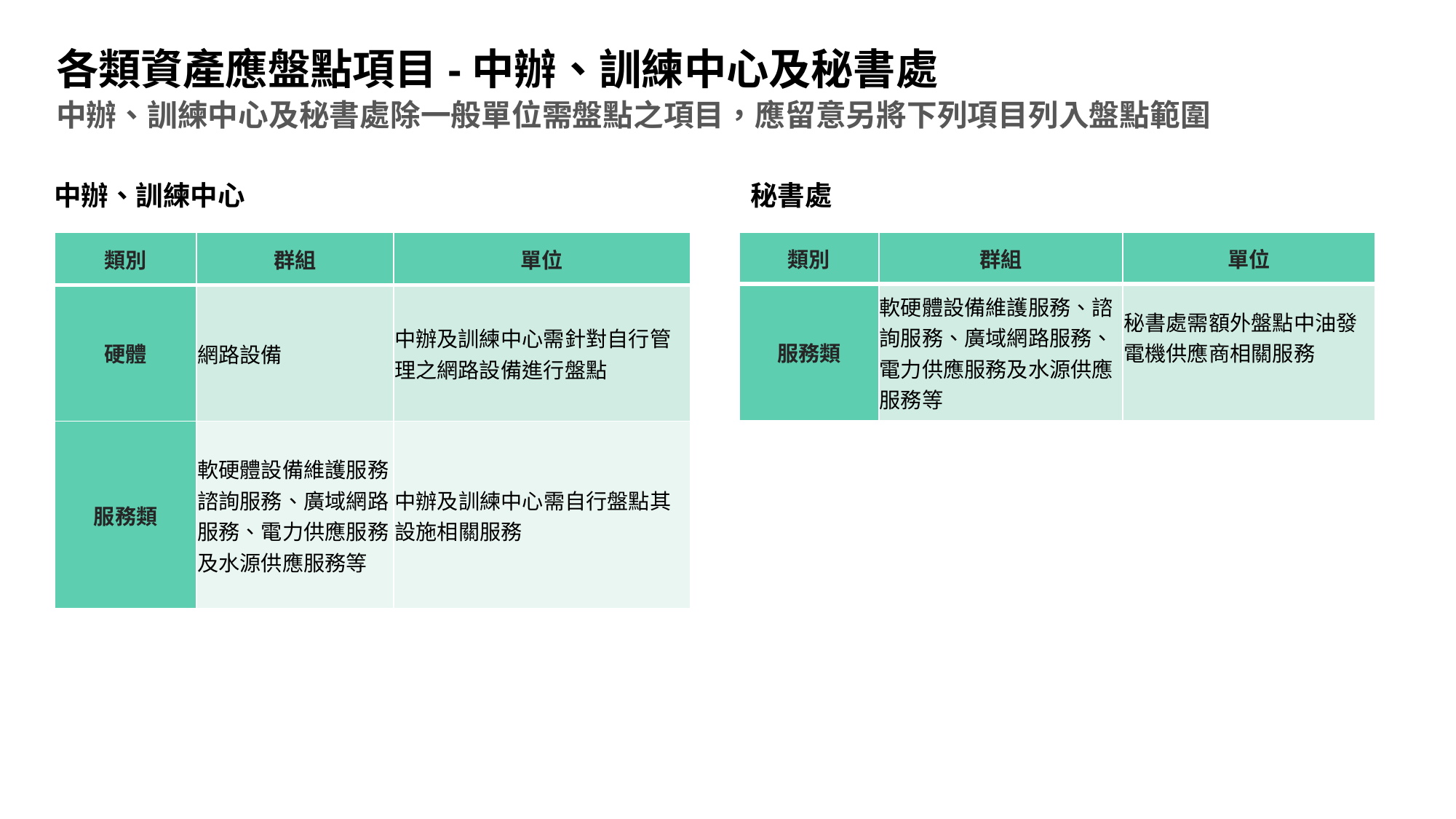

# 各類資產應盤點項目-中辦、訓練中心及秘書處
中辦、訓練中心及秘書處除一般單位需盤點之項目，應留意另將下列項目列入盤點範圍
中辦、訓練中心
秘書處
| 類別 | 群組 | 單位 |
| --- | --- | --- |
| 硬體 | 網路設備 | 中辦及訓練中心需針對自行管理之網路設備進行盤點 |
| 服務類 | 軟硬體設備維護服務、諮詢服務、廣域網路服務、電力供應服務及水源供應服務等 | 中辦及訓練中心需自行盤點其設施相關服務 |
| 類別 | 群組 | 單位 |
| --- | --- | --- |
| 服務類 | 軟硬體設備維護服務、諮詢服務、廣域網路服務、電力供應服務及水源供應服務等 | 秘書處需額外盤點中油發電機供應商相關服務 |